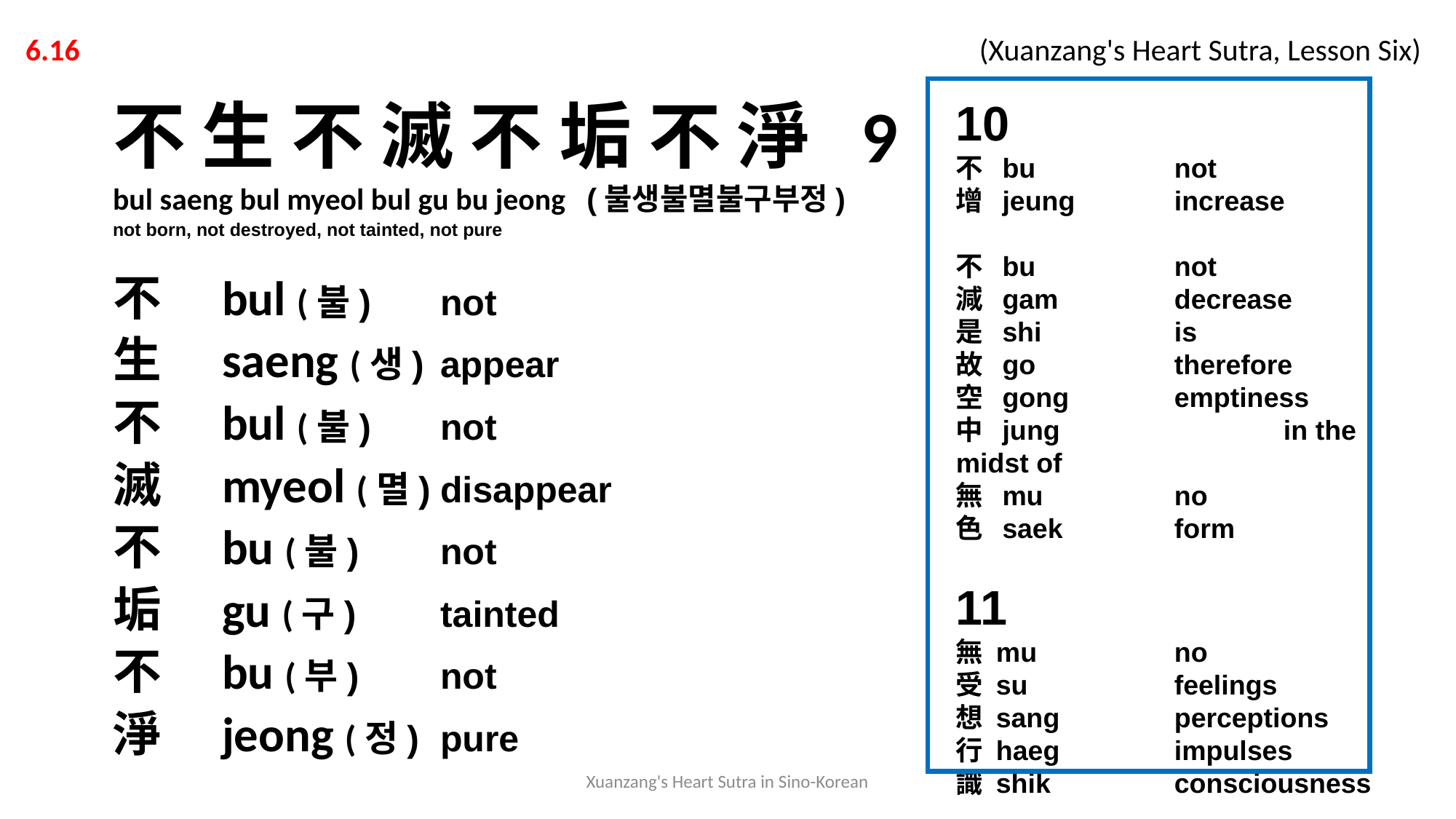

6.16  			  			                               (Xuanzang's Heart Sutra, Lesson Six)
不 生 不 滅 不 垢 不 淨  9
bul saeng bul myeol bul gu bu jeong   (불생불멸불구부정)
not born, not destroyed, not tainted, not pure

不 	bul (불)	not
生 	saeng (생)	appear
不 	bul (불)	not
滅 	myeol (멸)	disappear
不 	bu (불)	not
垢 	gu (구)	tainted
不 	bu (부)	not
淨	jeong (정)	pure

10
不  bu		not
增  jeung  	increase
不  bu		not
減  gam		decrease
是  shi		is
故  go		therefore
空  gong   	emptiness
中  jung 		in the midst of
無  mu    	no
色  saek		form

11
無 mu		no
受 su		feelings
想 sang		perceptions
行 haeg		impulses
識 shik		consciousness
Xuanzang's Heart Sutra in Sino-Korean